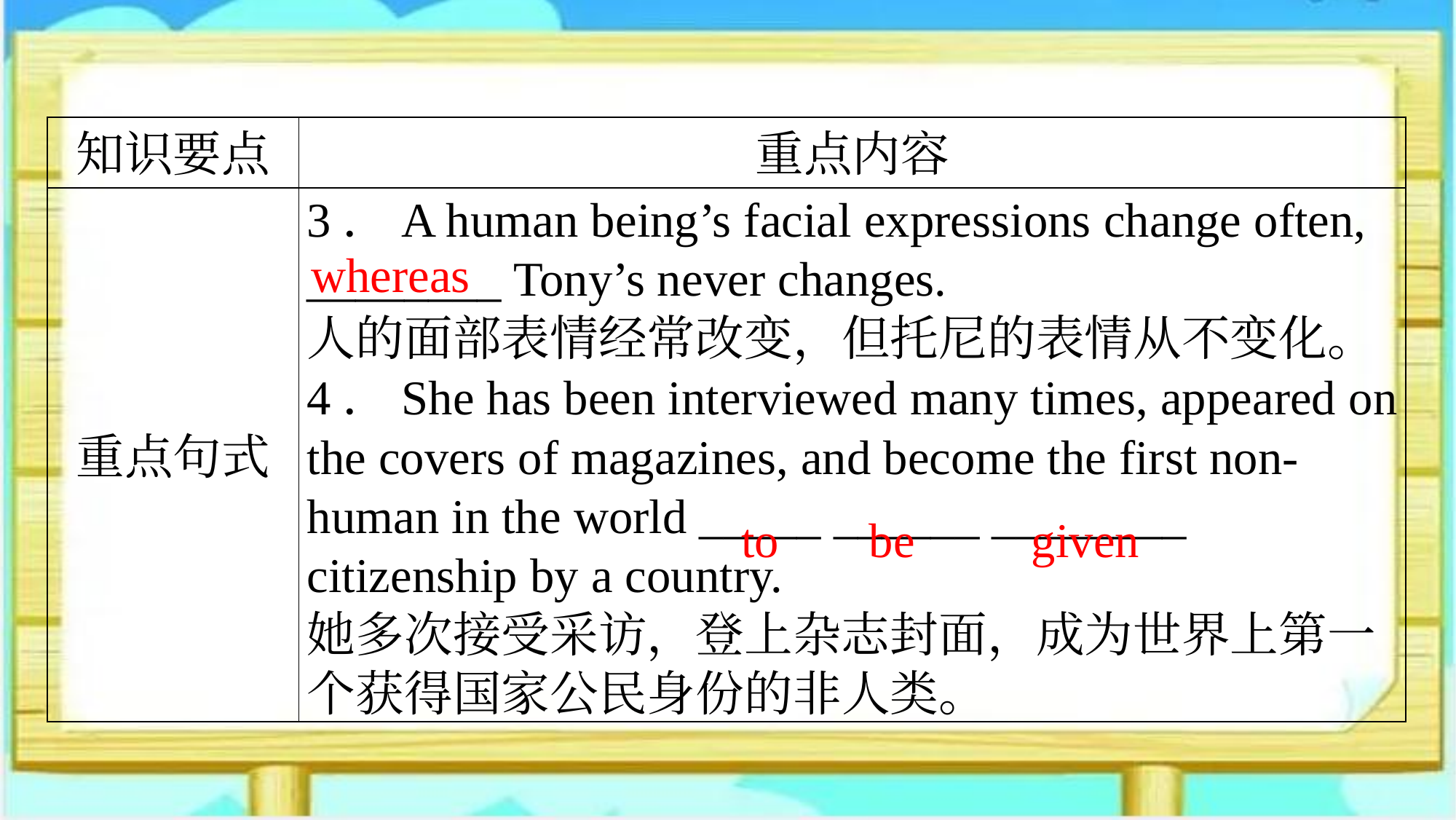

| 知识要点 | 重点内容 |
| --- | --- |
| 重点句式 | 3．A human being’s facial expressions change often, \_\_\_\_\_\_\_\_ Tony’s never changes. 人的面部表情经常改变，但托尼的表情从不变化。 4．She has been interviewed many times, appeared on the covers of magazines, and become the first non-human in the world \_\_\_\_\_ \_\_\_\_\_\_ \_\_\_\_\_\_\_\_ citizenship by a country. 她多次接受采访，登上杂志封面，成为世界上第一个获得国家公民身份的非人类。 |
whereas
given
be
to